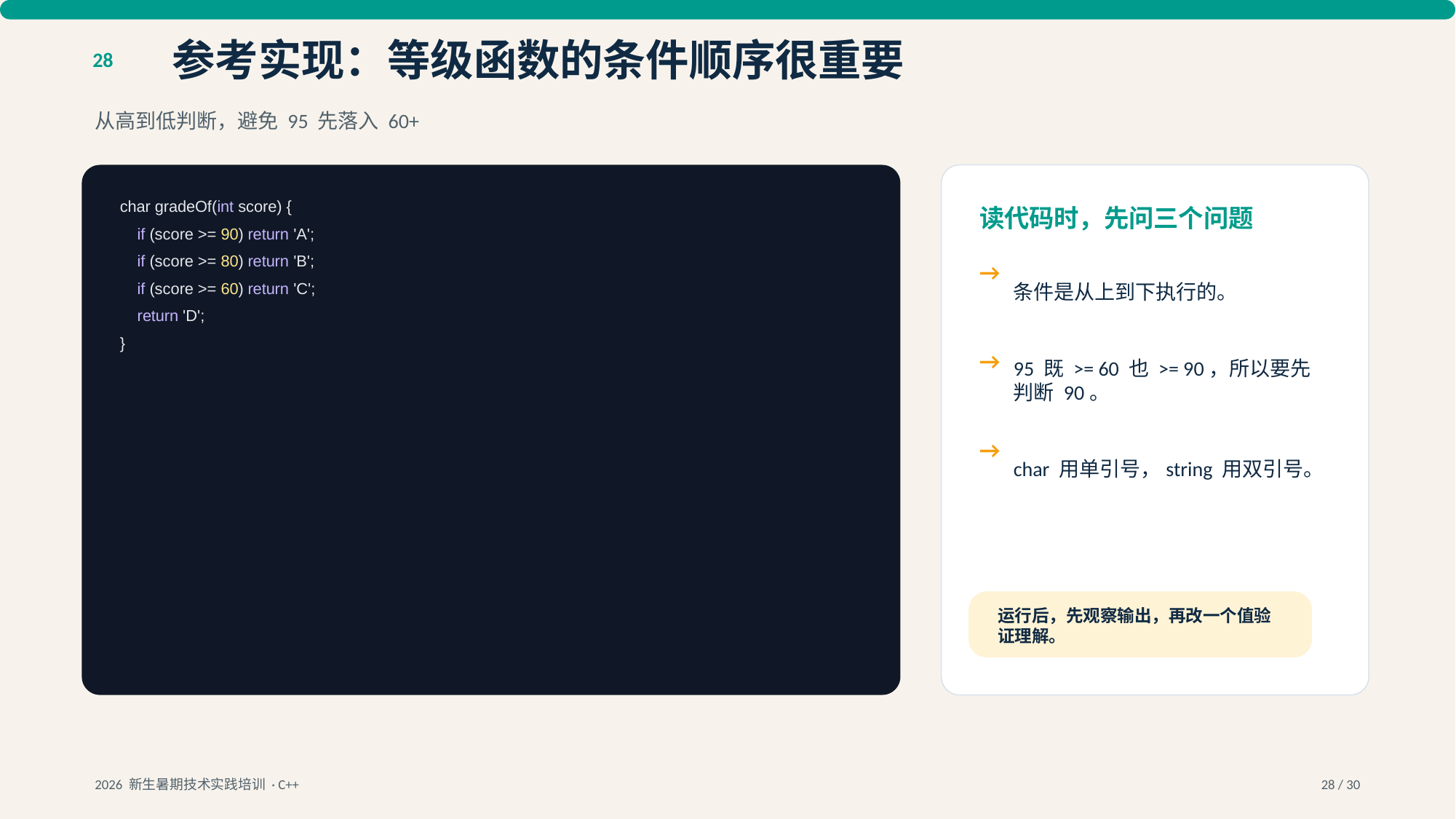

参考实现：等级函数的条件顺序很重要
28
从高到低判断，避免 95 先落入 60+

char gradeOf(int score) {
读代码时，先问三个问题
    if (score >= 90) return 'A';
    if (score >= 80) return 'B';
→
条件是从上到下执行的。
    if (score >= 60) return 'C';
    return 'D';
}
→
95 既 >= 60 也 >= 90，所以要先判断 90。
→
char 用单引号，string 用双引号。

运行后，先观察输出，再改一个值验证理解。
2026 新生暑期技术实践培训 · C++
28 / 30